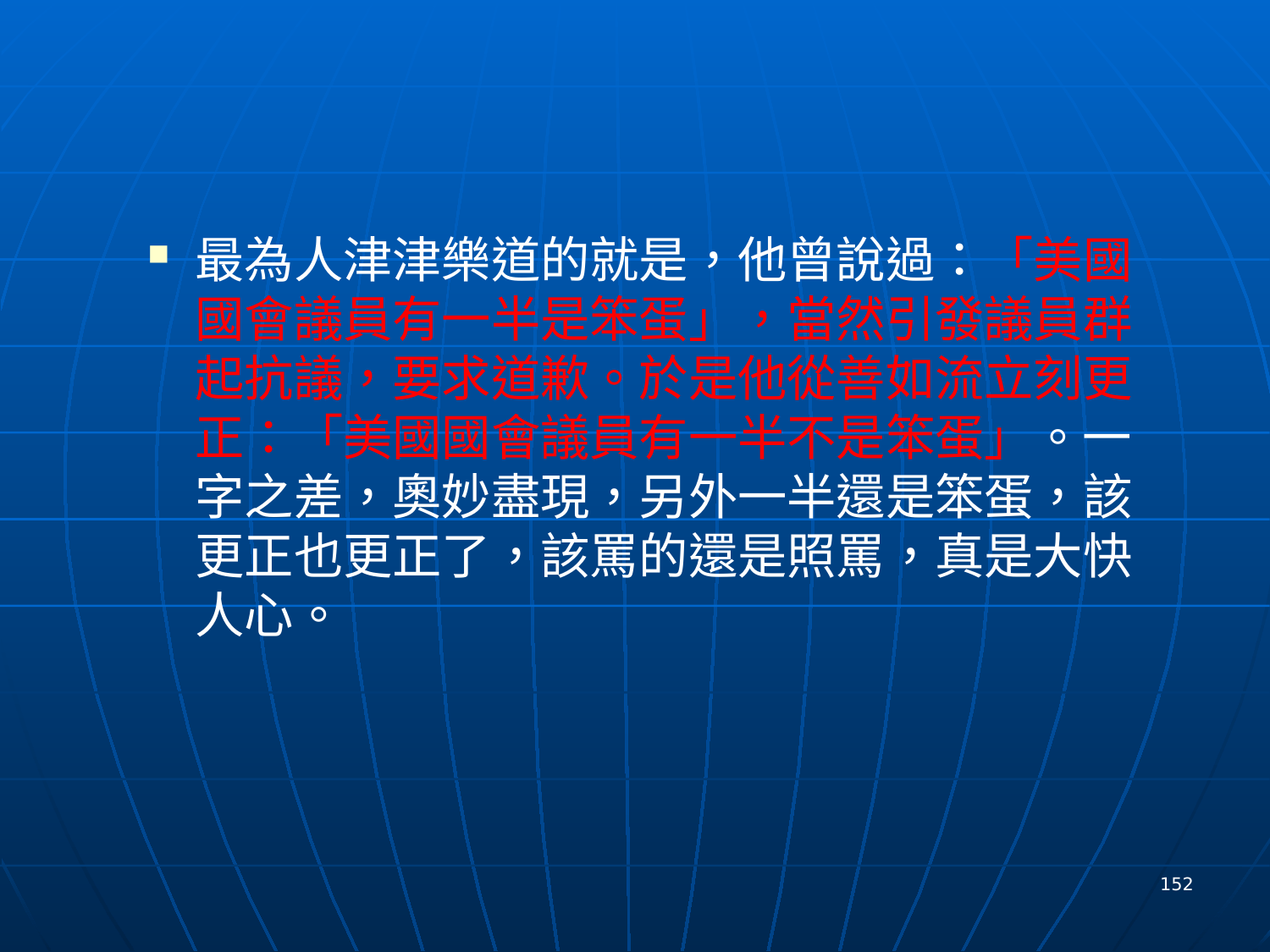

#
最為人津津樂道的就是，他曾說過：「美國國會議員有一半是笨蛋」，當然引發議員群起抗議，要求道歉。於是他從善如流立刻更正：「美國國會議員有一半不是笨蛋」。一字之差，奧妙盡現，另外一半還是笨蛋，該更正也更正了，該罵的還是照罵，真是大快人心。

152